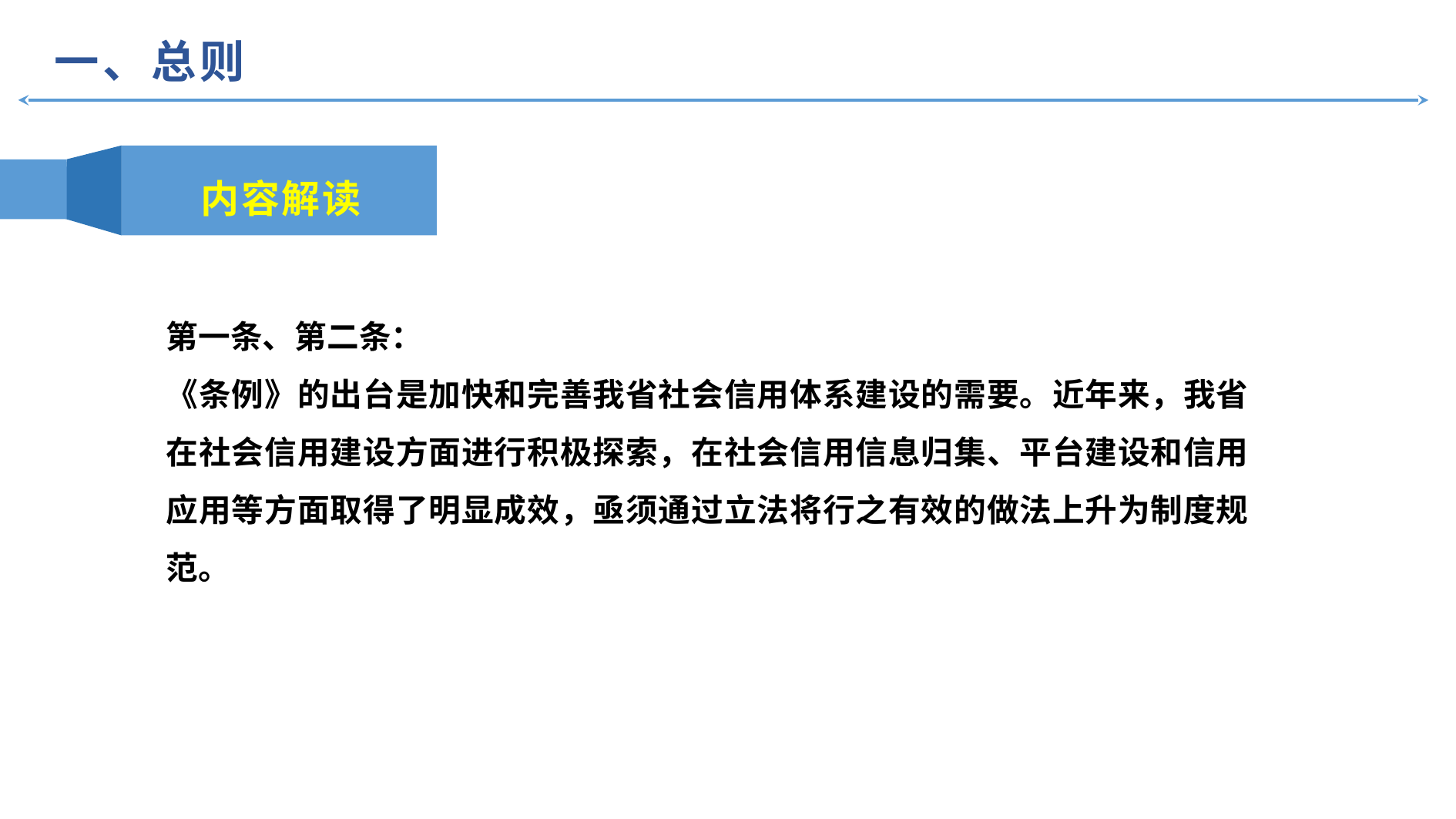

一、总则

内容解读
第一条、第二条：
《条例》的出台是加快和完善我省社会信用体系建设的需要。近年来，我省在社会信用建设方面进行积极探索，在社会信用信息归集、平台建设和信用应用等方面取得了明显成效，亟须通过立法将行之有效的做法上升为制度规范。